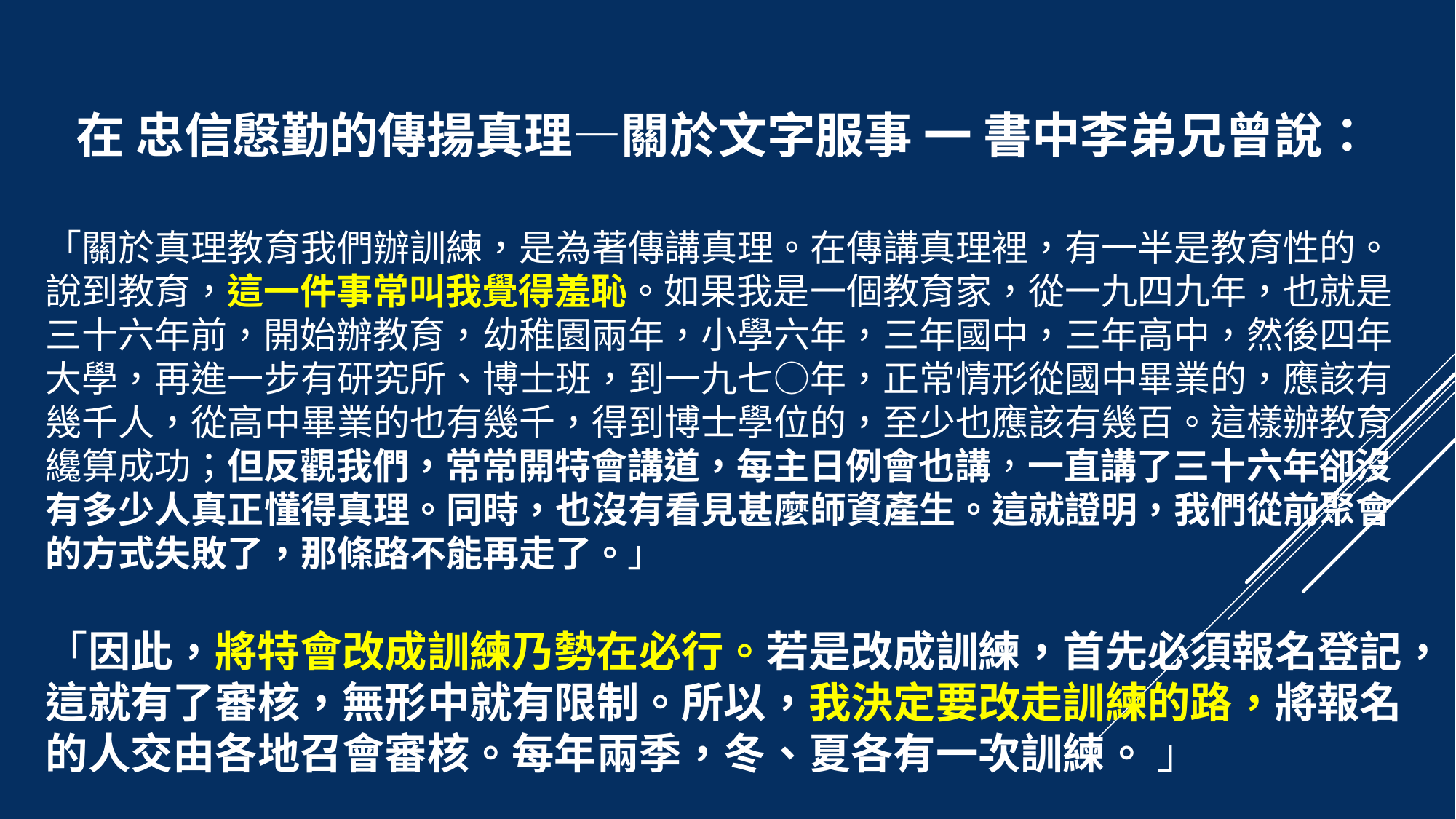

在 忠信慇勤的傳揚真理—關於文字服事 一 書中李弟兄曾說：
「關於真理教育我們辦訓練，是為著傳講真理。在傳講真理裡，有一半是教育性的。說到教育，這一件事常叫我覺得羞恥。如果我是一個教育家，從一九四九年，也就是三十六年前，開始辦教育，幼稚園兩年，小學六年，三年國中，三年高中，然後四年大學，再進一步有研究所、博士班，到一九七○年，正常情形從國中畢業的，應該有幾千人，從高中畢業的也有幾千，得到博士學位的，至少也應該有幾百。這樣辦教育纔算成功；但反觀我們，常常開特會講道，每主日例會也講，一直講了三十六年卻沒有多少人真正懂得真理。同時，也沒有看見甚麼師資產生。這就證明，我們從前聚會的方式失敗了，那條路不能再走了。」

「因此，將特會改成訓練乃勢在必行。若是改成訓練，首先必須報名登記，這就有了審核，無形中就有限制。所以，我決定要改走訓練的路，將報名的人交由各地召會審核。每年兩季，冬、夏各有一次訓練。 」